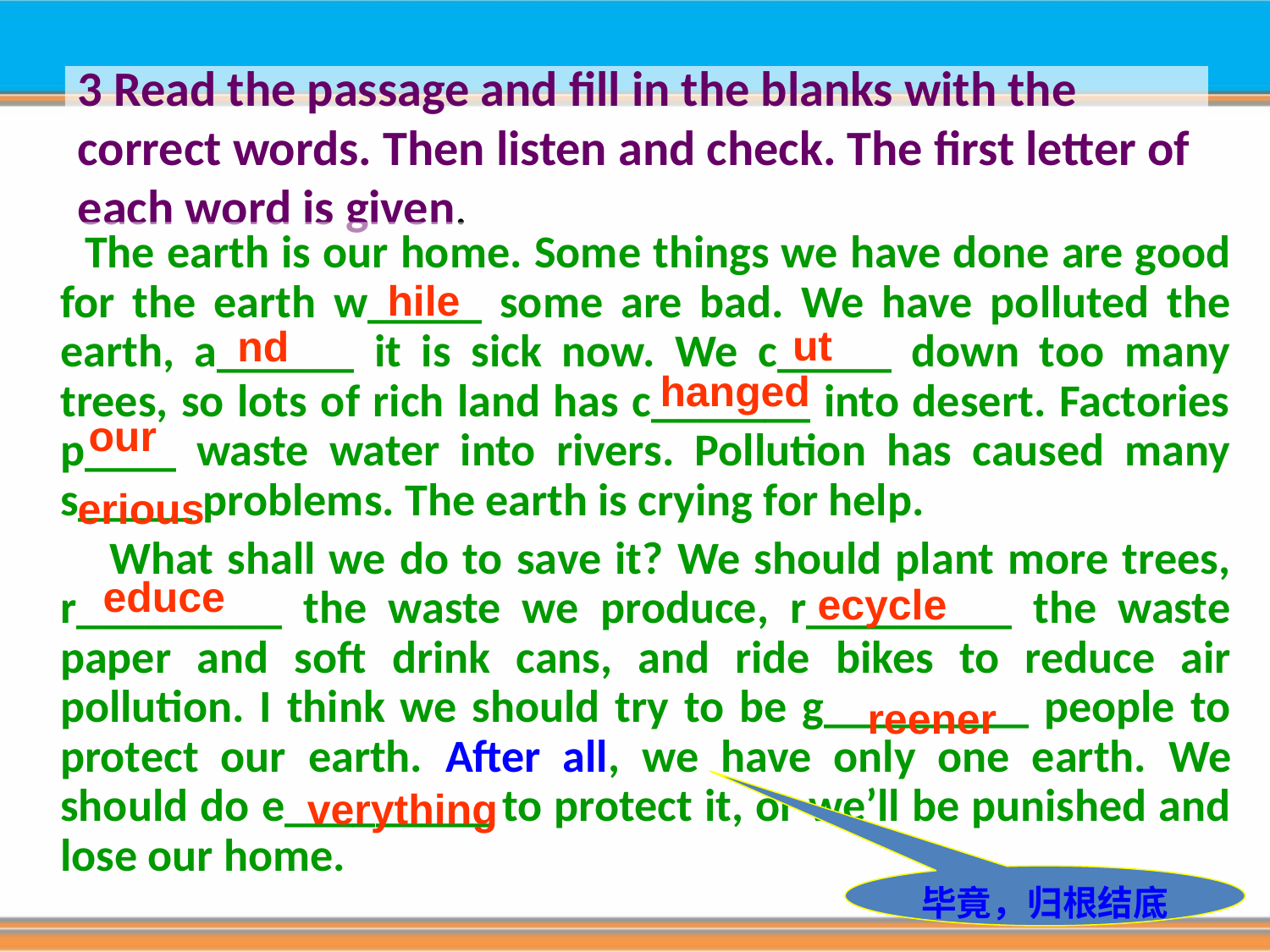

# 3 Read the passage and fill in the blanks with the correct words. Then listen and check. The first letter of each word is given.
      The earth is our home. Some things we have done are good for the earth w_____ some are bad. We have polluted the earth, a______ it is sick now. We c_____ down too many trees, so lots of rich land has c_______ into desert. Factories p____ waste water into rivers. Pollution has caused many s_____ problems. The earth is crying for help.
       What shall we do to save it? We should plant more trees, r_________ the waste we produce, r_________ the waste paper and soft drink cans, and ride bikes to reduce air pollution. I think we should try to be g_________ people to protect our earth. After all, we have only one earth. We should do e_________ to protect it, or we’ll be punished and lose our home.
hile
ut
nd
hanged
our
erious
educe
ecycle
reener
verything
毕竟，归根结底